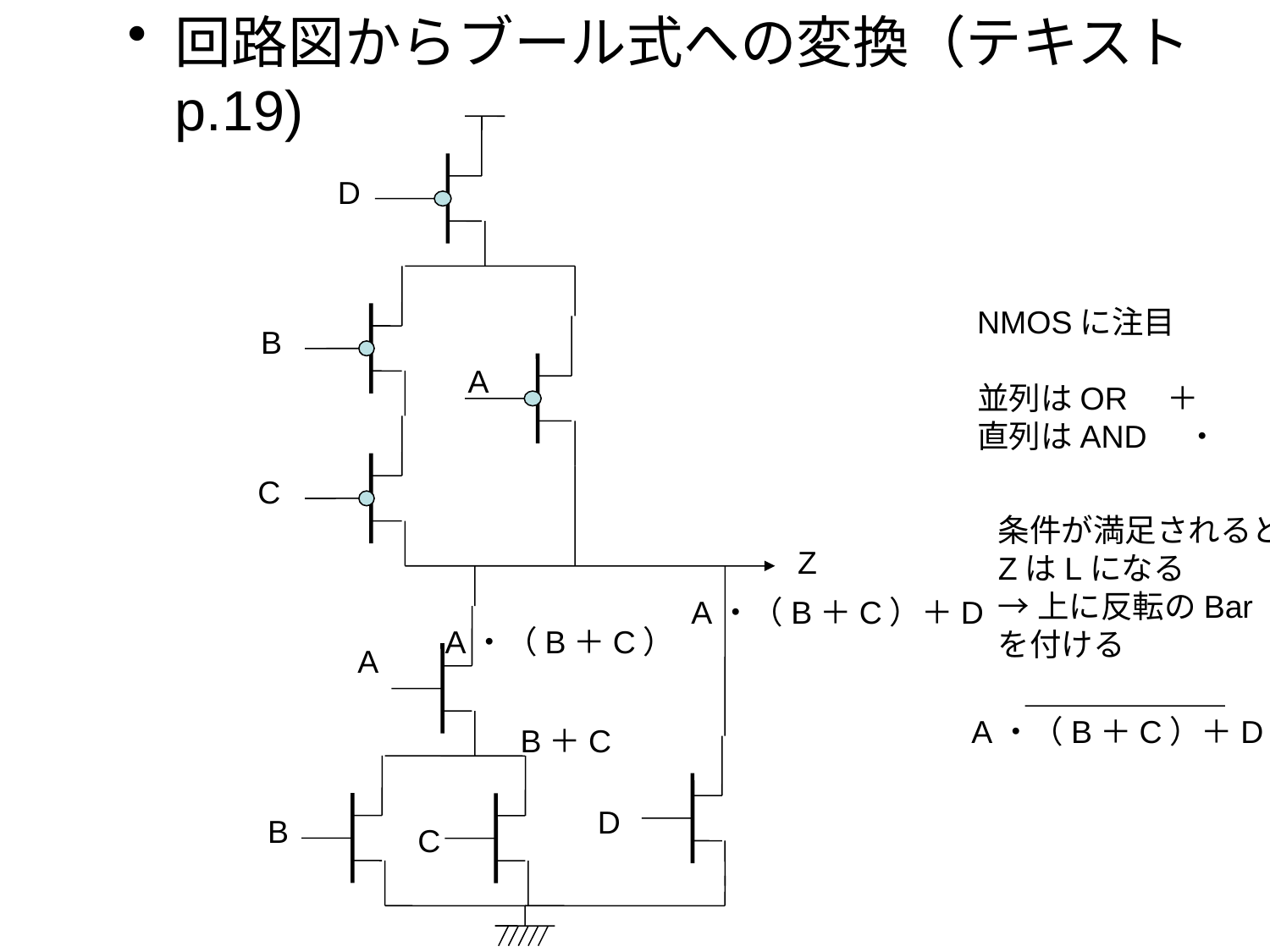

回路図からブール式への変換（テキストp.19)

D

NMOSに注目

並列はOR　＋
直列はAND　・

B

A

C

条件が満足されると
ZはLになる
→上に反転のBar
を付ける

Z

A・（B＋C）＋D

A・（B＋C）
A
A・（B＋C）＋D

B＋C

D
B
C